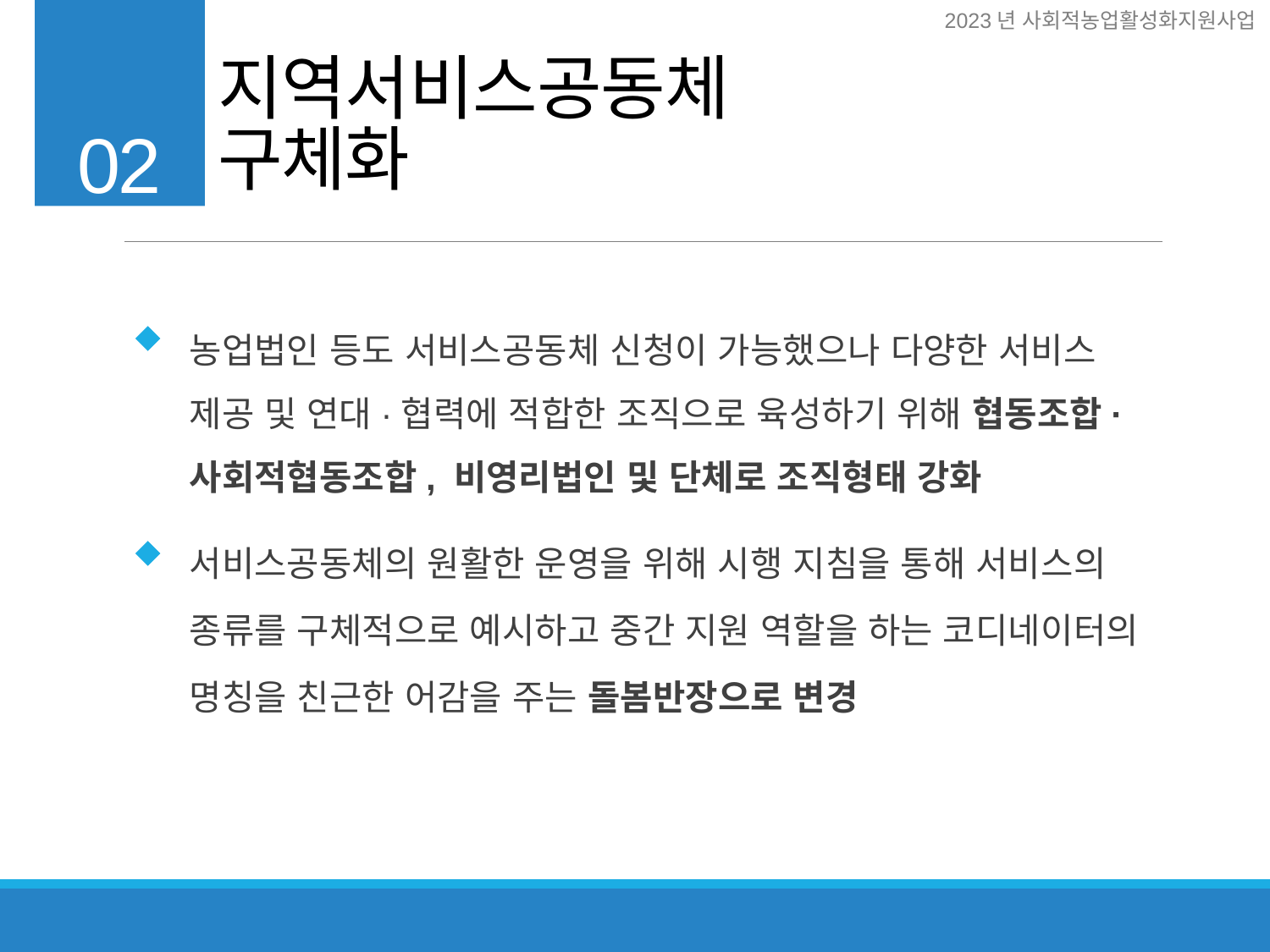

지역서비스공동체 구체화
02
농업법인 등도 서비스공동체 신청이 가능했으나 다양한 서비스 제공 및 연대·협력에 적합한 조직으로 육성하기 위해 협동조합·사회적협동조합, 비영리법인 및 단체로 조직형태 강화

서비스공동체의 원활한 운영을 위해 시행 지침을 통해 서비스의
종류를 구체적으로 예시하고 중간 지원 역할을 하는 코디네이터의
명칭을 친근한 어감을 주는 돌봄반장으로 변경